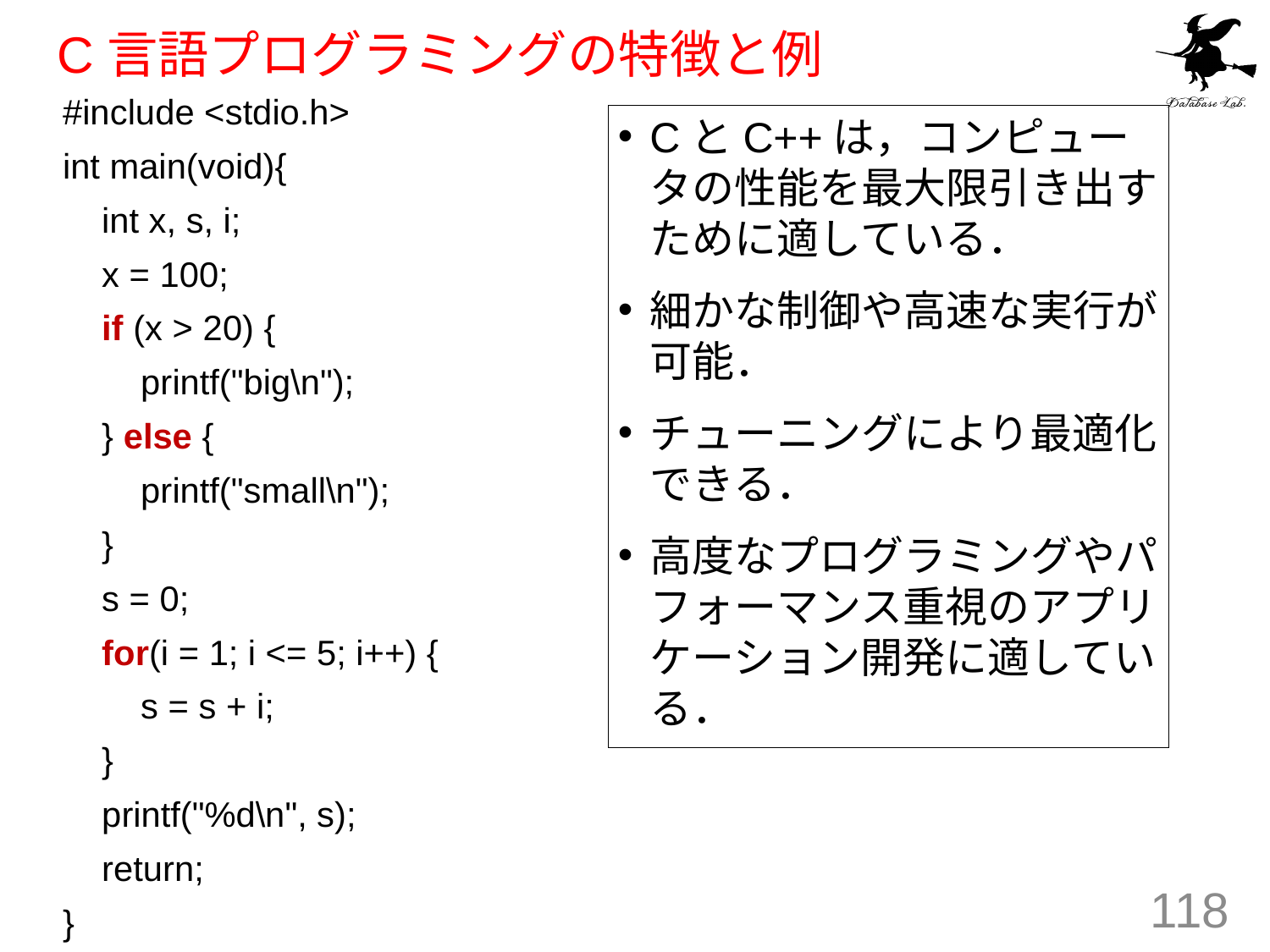

# C言語プログラミングの特徴と例
#include <stdio.h>
int main(void){
    int x, s, i;
    x = 100;
    if (x > 20) {
        printf("big\n");
    } else {
        printf("small\n");
    }
    s = 0;
    for(i = 1; i <= 5; i++) {
        s = s + i;
    }
    printf("%d\n", s);
    return;
}
CとC++は，コンピュータの性能を最大限引き出すために適している．
細かな制御や高速な実行が可能．
チューニングにより最適化できる．
高度なプログラミングやパフォーマンス重視のアプリケーション開発に適している．

118